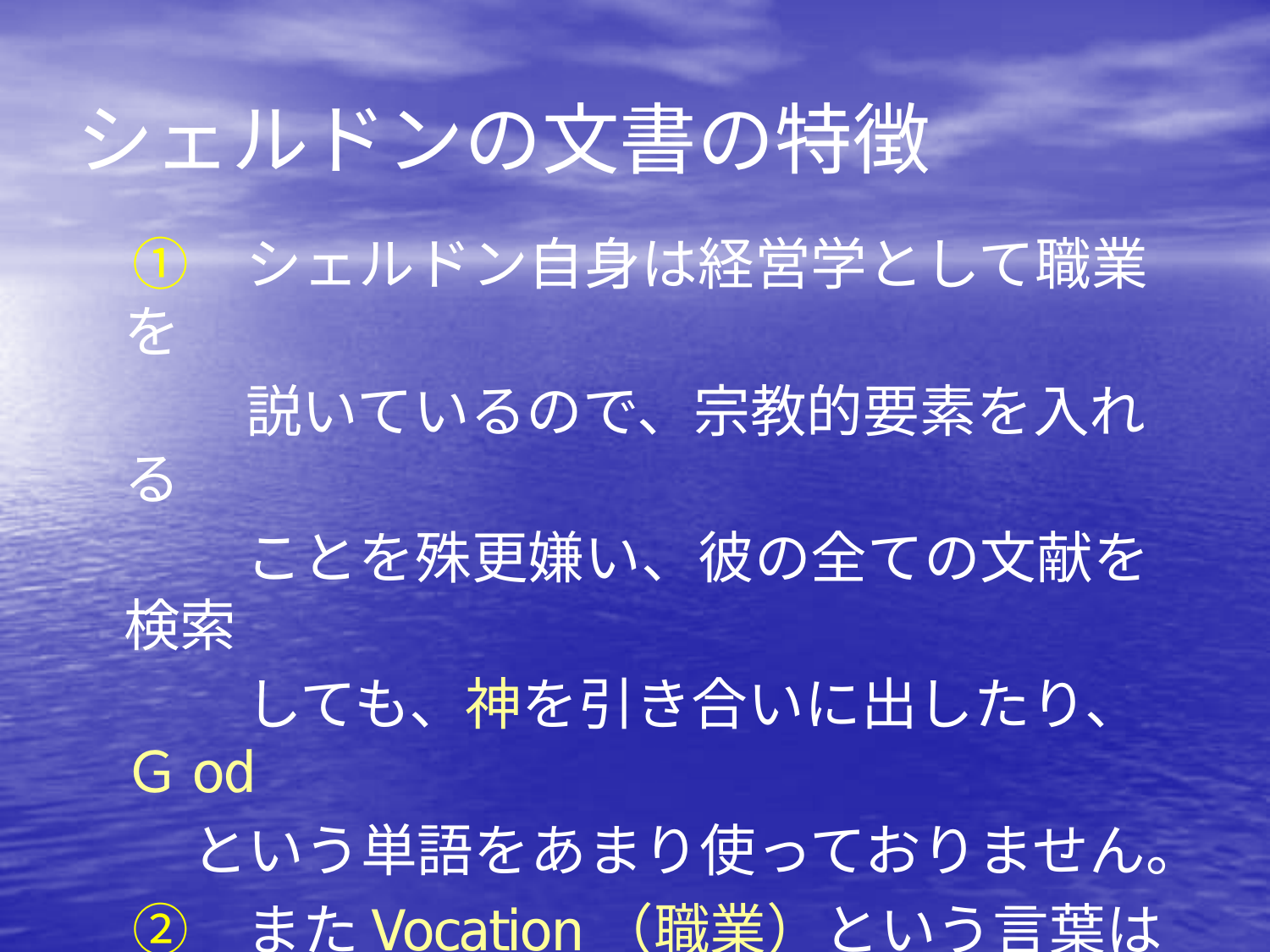

# シェルドンの文書の特徴
　①　シェルドン自身は経営学として職業を
　　　説いているので、宗教的要素を入れる
　　　ことを殊更嫌い、彼の全ての文献を検索
　　　しても、神を引き合いに出したり、Ｇod
        という単語をあまり使っておりません。
　②　またVocation（職業）という言葉は一切
　　　使わず、すべて Occupation(職業）と
　　　表現しているのが特徴。